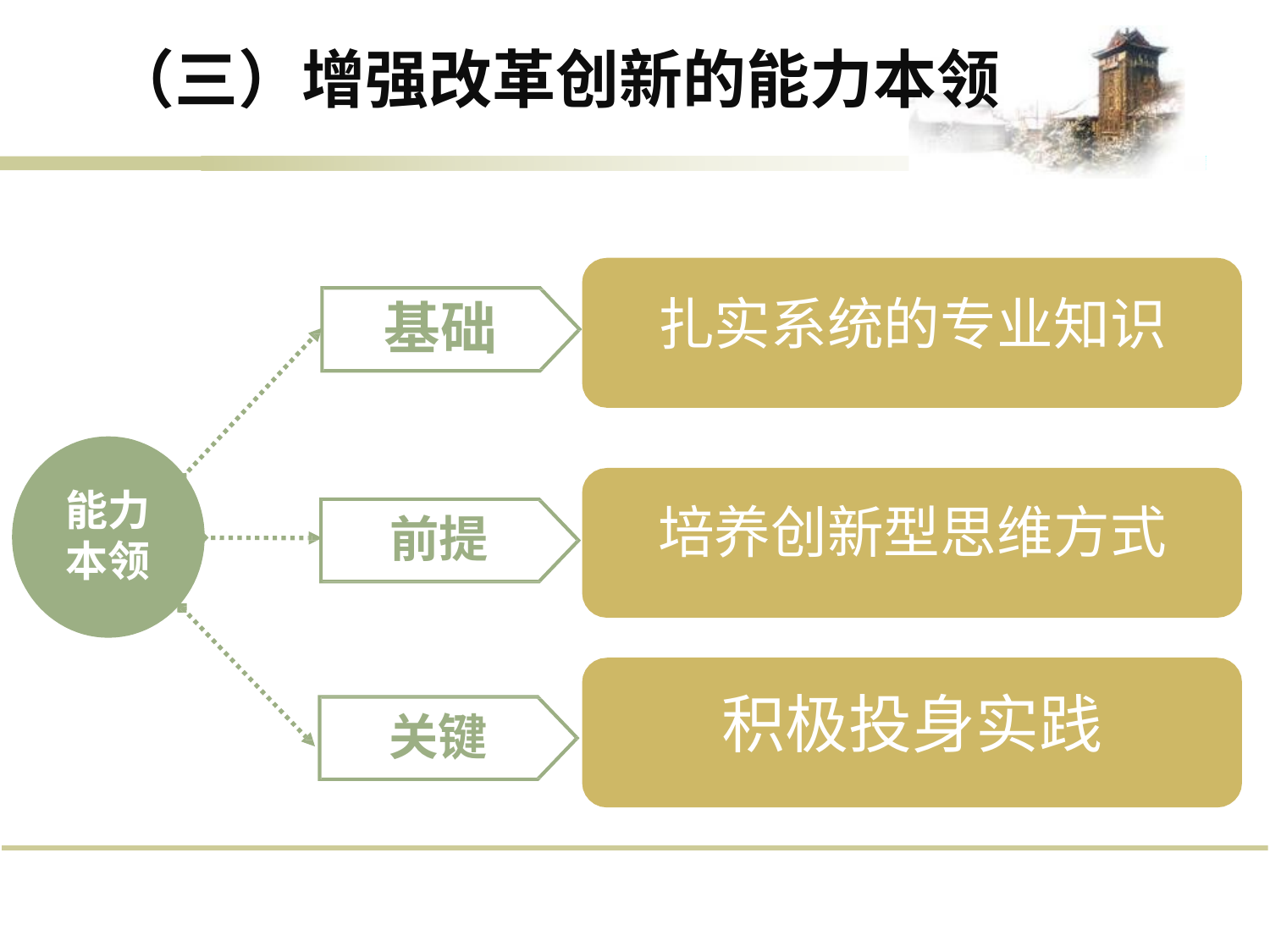

# （三）增强改革创新的能力本领

扎实系统的专业知识
基础

能力 本领
培养创新型思维方式

前提

积极投身实践

关键